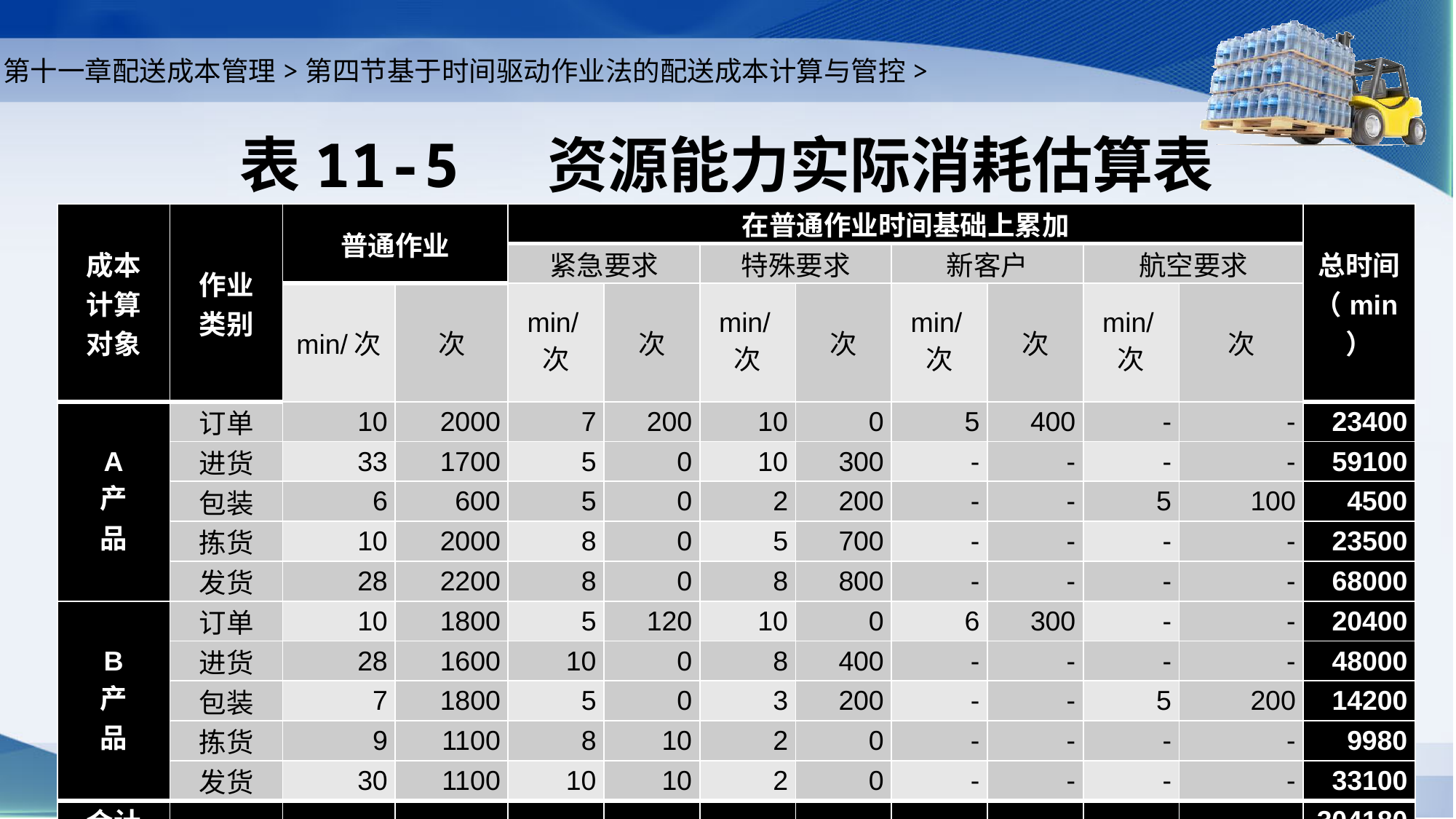

第十一章配送成本管理>第四节基于时间驱动作业法的配送成本计算与管控>
# 表11-5  资源能力实际消耗估算表
| 成本 计算 对象 | 作业 类别 | 普通作业 |  | 在普通作业时间基础上累加 |  |  |  |  |  |  |  | 总时间 （min） |
| --- | --- | --- | --- | --- | --- | --- | --- | --- | --- | --- | --- | --- |
|  |  |  |  | 紧急要求 |  | 特殊要求 |  | 新客户 |  | 航空要求 |  |  |
|  |  | min/次 | 次 | min/次 | 次 | min/次 | 次 | min/次 | 次 | min/次 | 次 |  |
| A 产 品 | 订单 | 10 | 2000 | 7 | 200 | 10 | 0 | 5 | 400 | - | - | 23400 |
|  | 进货 | 33 | 1700 | 5 | 0 | 10 | 300 | - | - | - | - | 59100 |
|  | 包装 | 6 | 600 | 5 | 0 | 2 | 200 | - | - | 5 | 100 | 4500 |
|  | 拣货 | 10 | 2000 | 8 | 0 | 5 | 700 | - | - | - | - | 23500 |
|  | 发货 | 28 | 2200 | 8 | 0 | 8 | 800 | - | - | - | - | 68000 |
| B 产 品 | 订单 | 10 | 1800 | 5 | 120 | 10 | 0 | 6 | 300 | - | - | 20400 |
|  | 进货 | 28 | 1600 | 10 | 0 | 8 | 400 | - | - | - | - | 48000 |
|  | 包装 | 7 | 1800 | 5 | 0 | 3 | 200 | - | - | 5 | 200 | 14200 |
|  | 拣货 | 9 | 1100 | 8 | 10 | 2 | 0 | - | - | - | - | 9980 |
|  | 发货 | 30 | 1100 | 10 | 10 | 2 | 0 | - | - | - | - | 33100 |
| 合计 | - | - | - | - | - | - | - | - | - | - | - | 304180 |